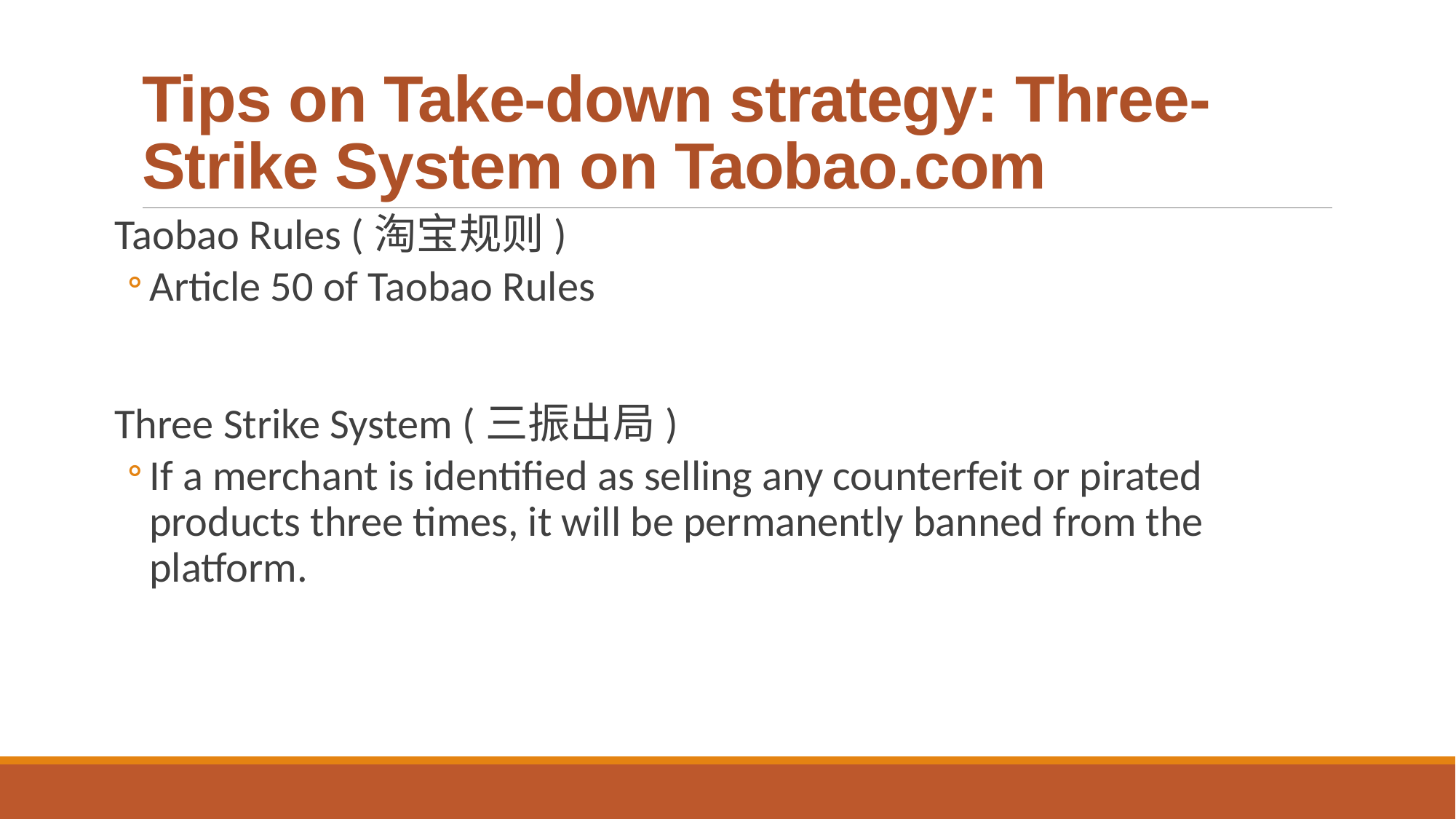

# Tips on Take-down strategy: Three-Strike System on Taobao.com
Taobao Rules (淘宝规则)
Article 50 of Taobao Rules

Three Strike System (三振出局)
If a merchant is identified as selling any counterfeit or pirated products three times, it will be permanently banned from the platform.